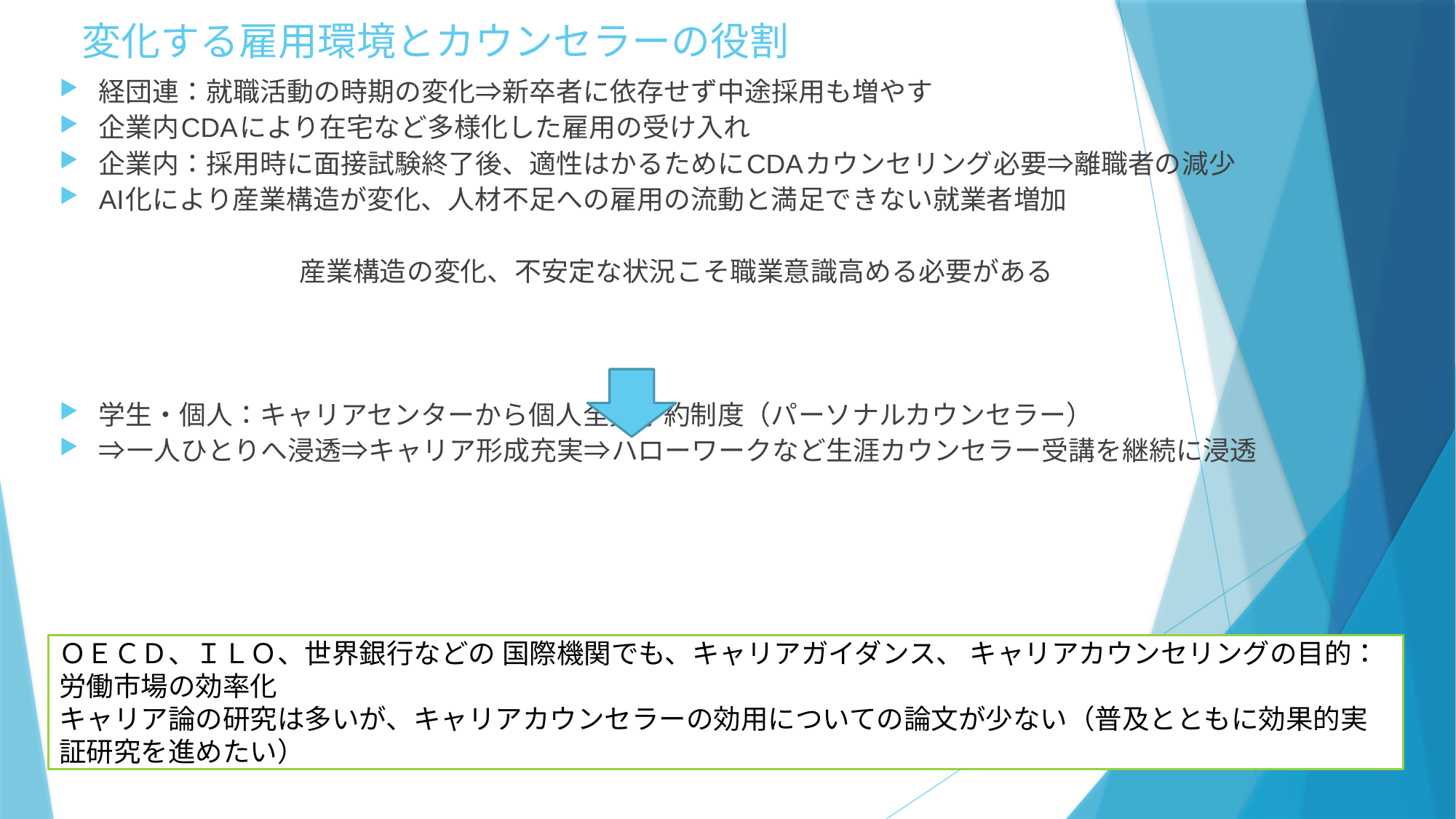

# 変化する雇用環境とカウンセラーの役割
経団連：就職活動の時期の変化⇒新卒者に依存せず中途採用も増やす
企業内CDAにより在宅など多様化した雇用の受け入れ
企業内：採用時に面接試験終了後、適性はかるためにCDAカウンセリング必要⇒離職者の減少
AI化により産業構造が変化、人材不足への雇用の流動と満足できない就業者増加

産業構造の変化、不安定な状況こそ職業意識高める必要がある

学生・個人：キャリアセンターから個人全員予約制度（パーソナルカウンセラー）
⇒一人ひとりへ浸透⇒キャリア形成充実⇒ハローワークなど生涯カウンセラー受講を継続に浸透

ＯＥＣＤ、ＩＬＯ、世界銀行などの 国際機関でも、キャリアガイダンス、 キャリアカウンセリングの目的：労働市場の効率化
キャリア論の研究は多いが、キャリアカウンセラーの効用についての論文が少ない（普及とともに効果的実証研究を進めたい）